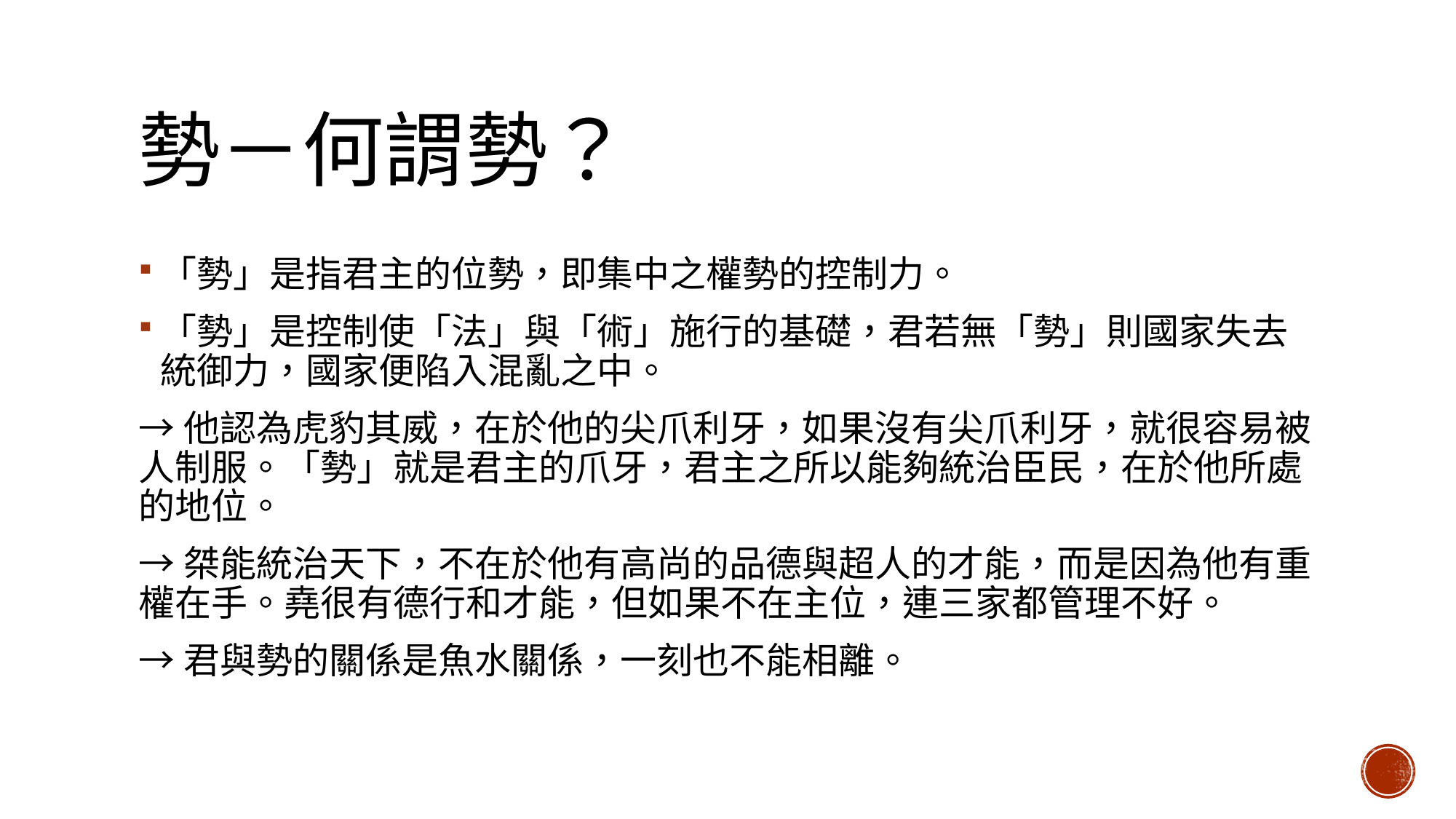

# 勢－何謂勢？
「勢」是指君主的位勢，即集中之權勢的控制力。
「勢」是控制使「法」與「術」施行的基礎，君若無「勢」則國家失去統御力，國家便陷入混亂之中。
→他認為虎豹其威，在於他的尖爪利牙，如果沒有尖爪利牙，就很容易被人制服。「勢」就是君主的爪牙，君主之所以能夠統治臣民，在於他所處的地位。
→桀能統治天下，不在於他有高尚的品德與超人的才能，而是因為他有重權在手。堯很有德行和才能，但如果不在主位，連三家都管理不好。
→君與勢的關係是魚水關係，一刻也不能相離。